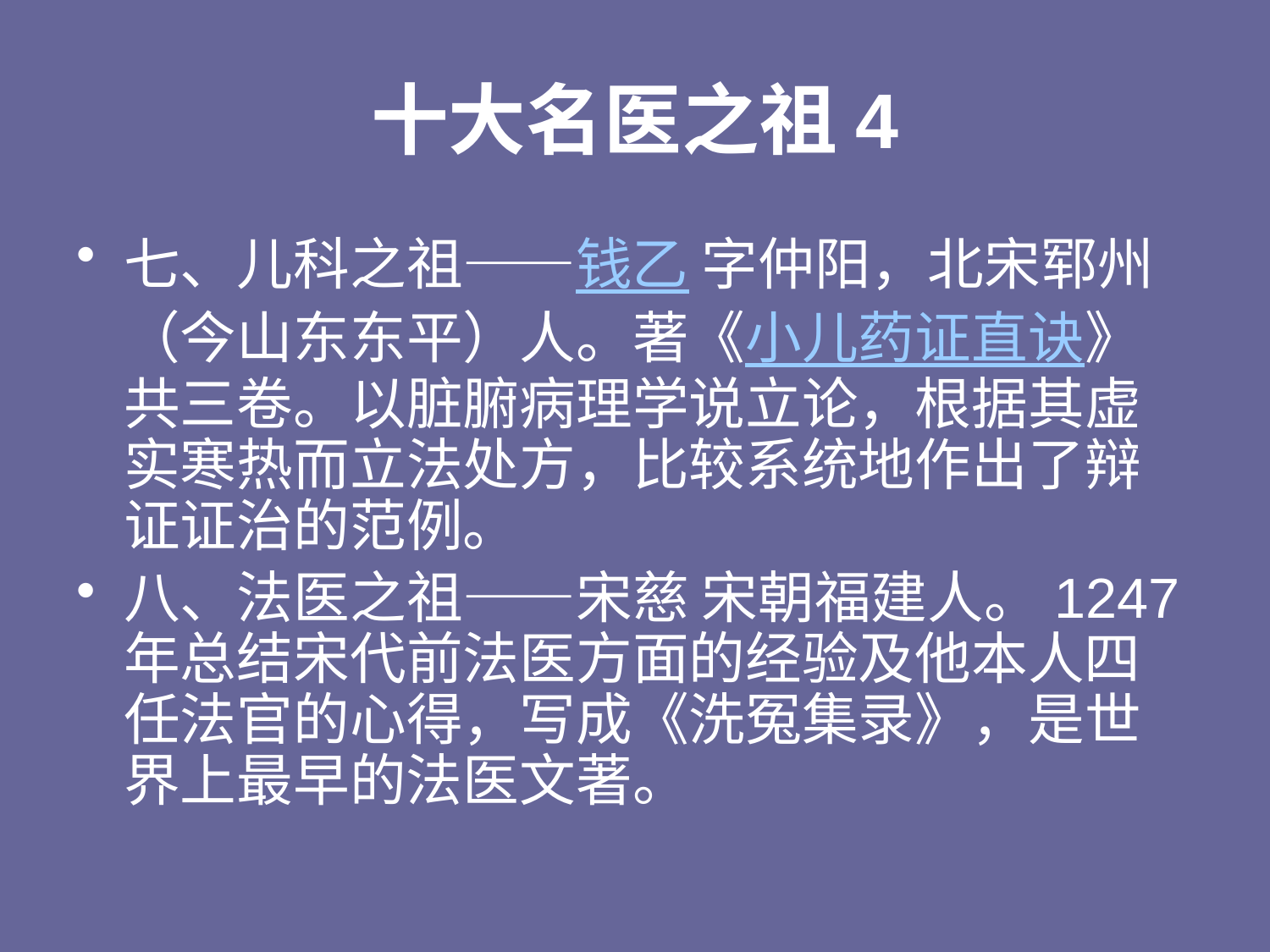

# 十大名医之祖4
七、儿科之祖——钱乙 字仲阳，北宋郓州（今山东东平）人。著《小儿药证直诀》共三卷。以脏腑病理学说立论，根据其虚实寒热而立法处方，比较系统地作出了辩证证治的范例。
八、法医之祖——宋慈 宋朝福建人。1247年总结宋代前法医方面的经验及他本人四任法官的心得，写成《洗冤集录》，是世界上最早的法医文著。